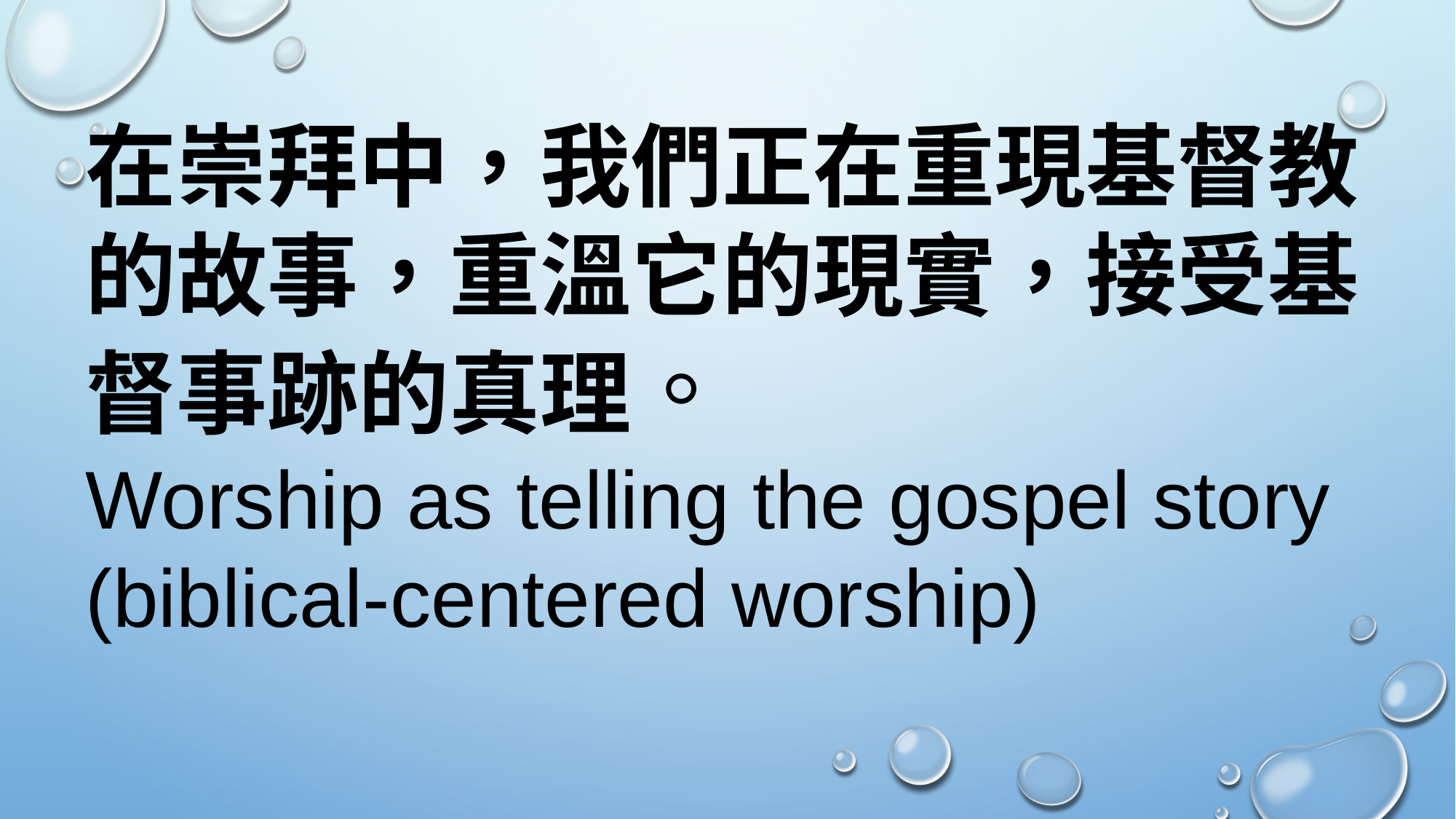

在崇拜中，我們正在重現基督教的故事，重溫它的現實，接受基督事跡的真理。
Worship as telling the gospel story (biblical-centered worship)